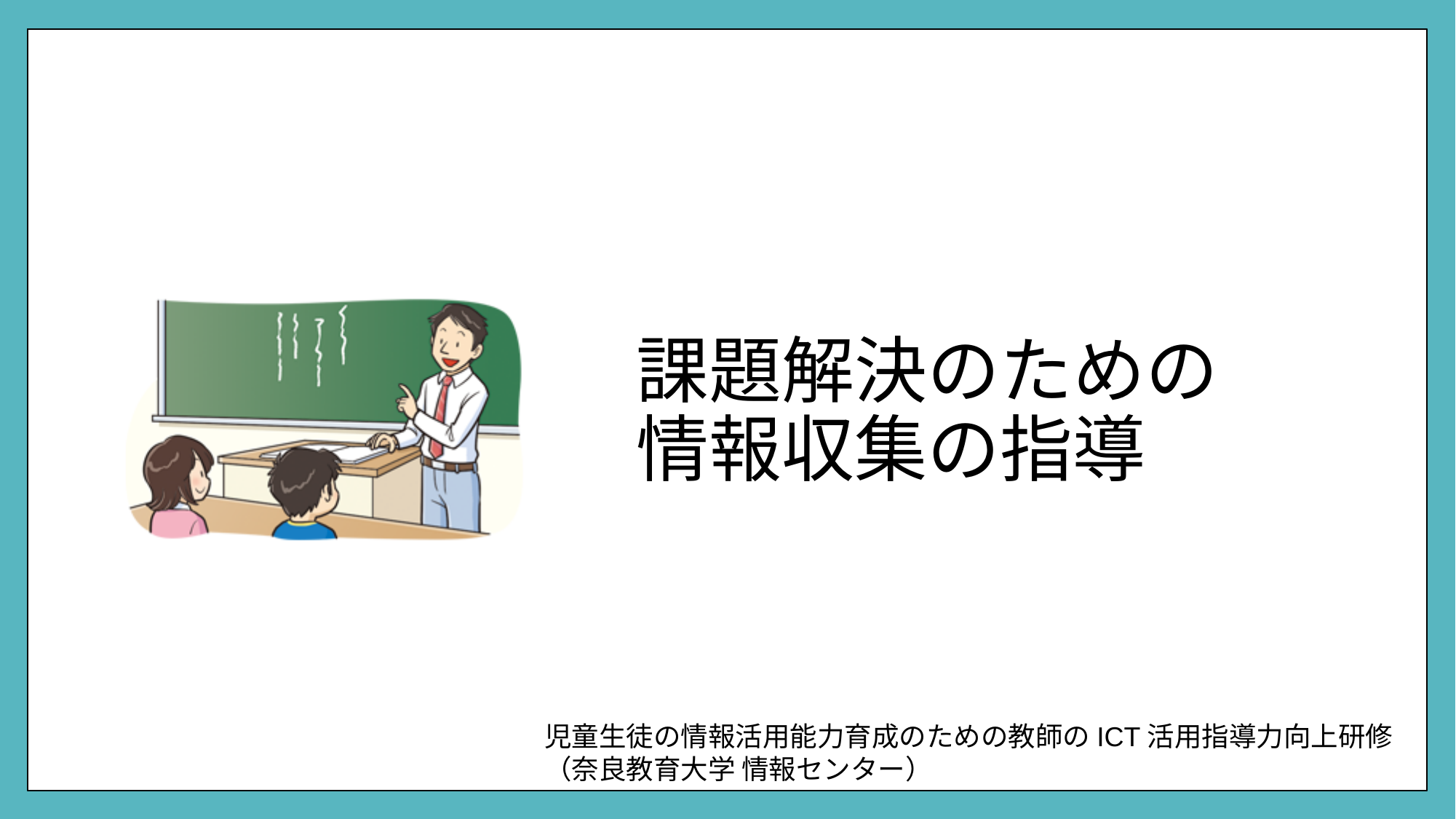

課題解決のための
情報収集の指導
児童生徒の情報活用能力育成のための教師のICT活用指導力向上研修
（奈良教育大学 情報センター）